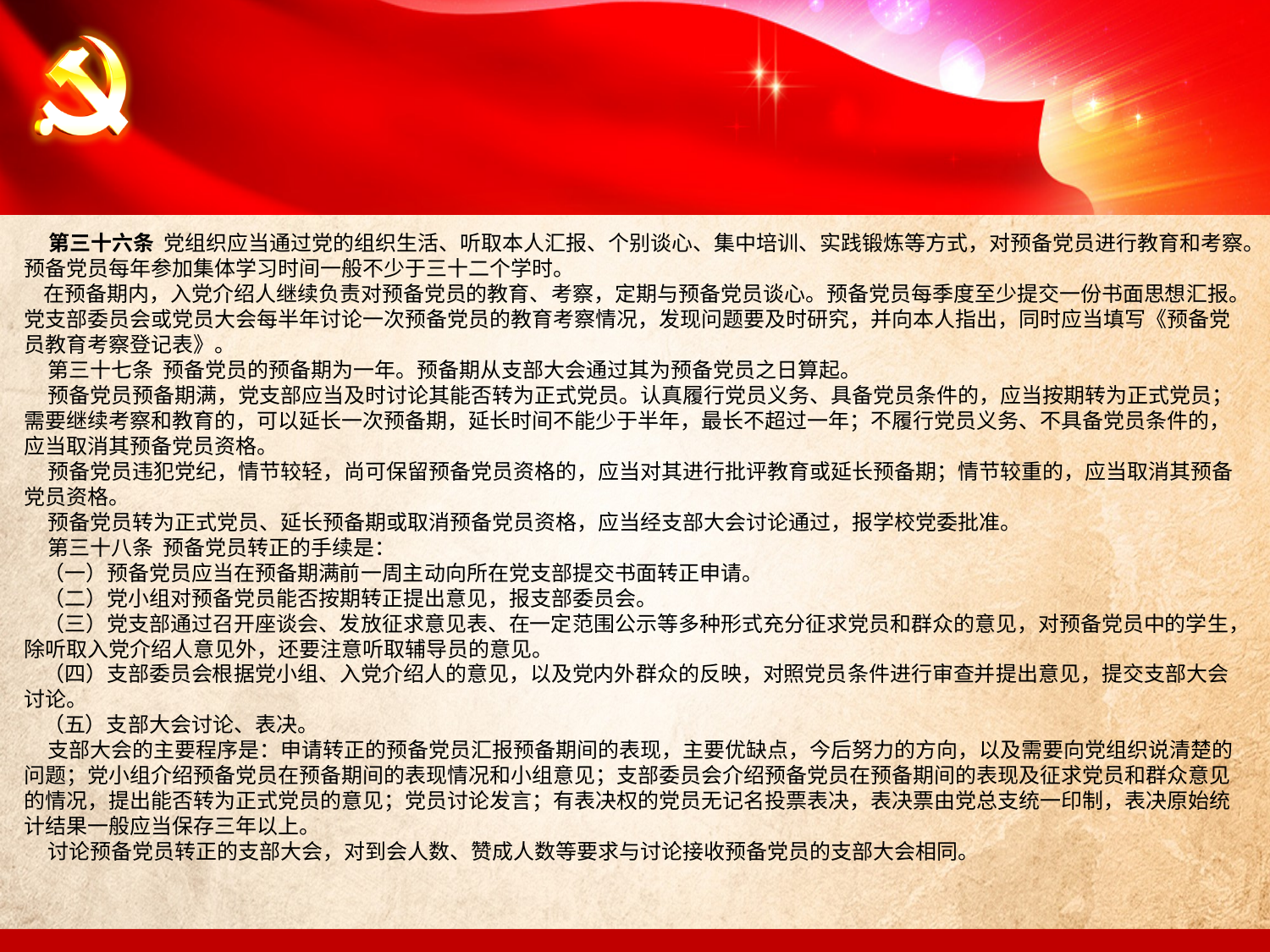

第三十六条  党组织应当通过党的组织生活、听取本人汇报、个别谈心、集中培训、实践锻炼等方式，对预备党员进行教育和考察。预备党员每年参加集体学习时间一般不少于三十二个学时。
   在预备期内，入党介绍人继续负责对预备党员的教育、考察，定期与预备党员谈心。预备党员每季度至少提交一份书面思想汇报。党支部委员会或党员大会每半年讨论一次预备党员的教育考察情况，发现问题要及时研究，并向本人指出，同时应当填写《预备党员教育考察登记表》。
    第三十七条  预备党员的预备期为一年。预备期从支部大会通过其为预备党员之日算起。
    预备党员预备期满，党支部应当及时讨论其能否转为正式党员。认真履行党员义务、具备党员条件的，应当按期转为正式党员；需要继续考察和教育的，可以延长一次预备期，延长时间不能少于半年，最长不超过一年；不履行党员义务、不具备党员条件的，应当取消其预备党员资格。
    预备党员违犯党纪，情节较轻，尚可保留预备党员资格的，应当对其进行批评教育或延长预备期；情节较重的，应当取消其预备党员资格。
    预备党员转为正式党员、延长预备期或取消预备党员资格，应当经支部大会讨论通过，报学校党委批准。
    第三十八条  预备党员转正的手续是：
   （一）预备党员应当在预备期满前一周主动向所在党支部提交书面转正申请。
   （二）党小组对预备党员能否按期转正提出意见，报支部委员会。
   （三）党支部通过召开座谈会、发放征求意见表、在一定范围公示等多种形式充分征求党员和群众的意见，对预备党员中的学生，除听取入党介绍人意见外，还要注意听取辅导员的意见。
   （四）支部委员会根据党小组、入党介绍人的意见，以及党内外群众的反映，对照党员条件进行审查并提出意见，提交支部大会讨论。
   （五）支部大会讨论、表决。
    支部大会的主要程序是：申请转正的预备党员汇报预备期间的表现，主要优缺点，今后努力的方向，以及需要向党组织说清楚的问题；党小组介绍预备党员在预备期间的表现情况和小组意见；支部委员会介绍预备党员在预备期间的表现及征求党员和群众意见的情况，提出能否转为正式党员的意见；党员讨论发言；有表决权的党员无记名投票表决，表决票由党总支统一印制，表决原始统计结果一般应当保存三年以上。
    讨论预备党员转正的支部大会，对到会人数、赞成人数等要求与讨论接收预备党员的支部大会相同。